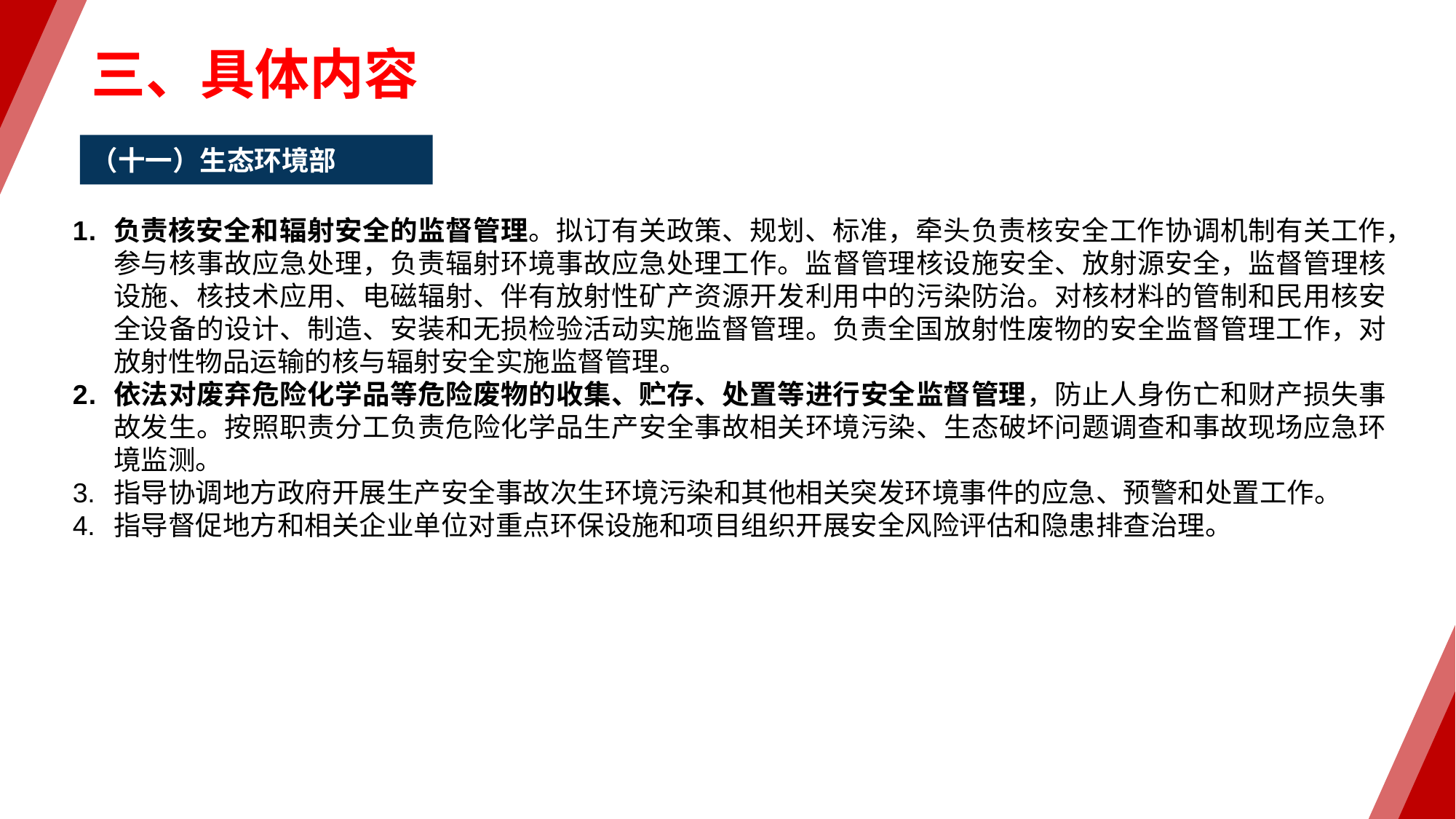

三、具体内容
（十一）生态环境部
负责核安全和辐射安全的监督管理。拟订有关政策、规划、标准，牵头负责核安全工作协调机制有关工作，参与核事故应急处理，负责辐射环境事故应急处理工作。监督管理核设施安全、放射源安全，监督管理核设施、核技术应用、电磁辐射、伴有放射性矿产资源开发利用中的污染防治。对核材料的管制和民用核安全设备的设计、制造、安装和无损检验活动实施监督管理。负责全国放射性废物的安全监督管理工作，对放射性物品运输的核与辐射安全实施监督管理。
依法对废弃危险化学品等危险废物的收集、贮存、处置等进行安全监督管理，防止人身伤亡和财产损失事故发生。按照职责分工负责危险化学品生产安全事故相关环境污染、生态破坏问题调查和事故现场应急环境监测。
指导协调地方政府开展生产安全事故次生环境污染和其他相关突发环境事件的应急、预警和处置工作。
指导督促地方和相关企业单位对重点环保设施和项目组织开展安全风险评估和隐患排查治理。